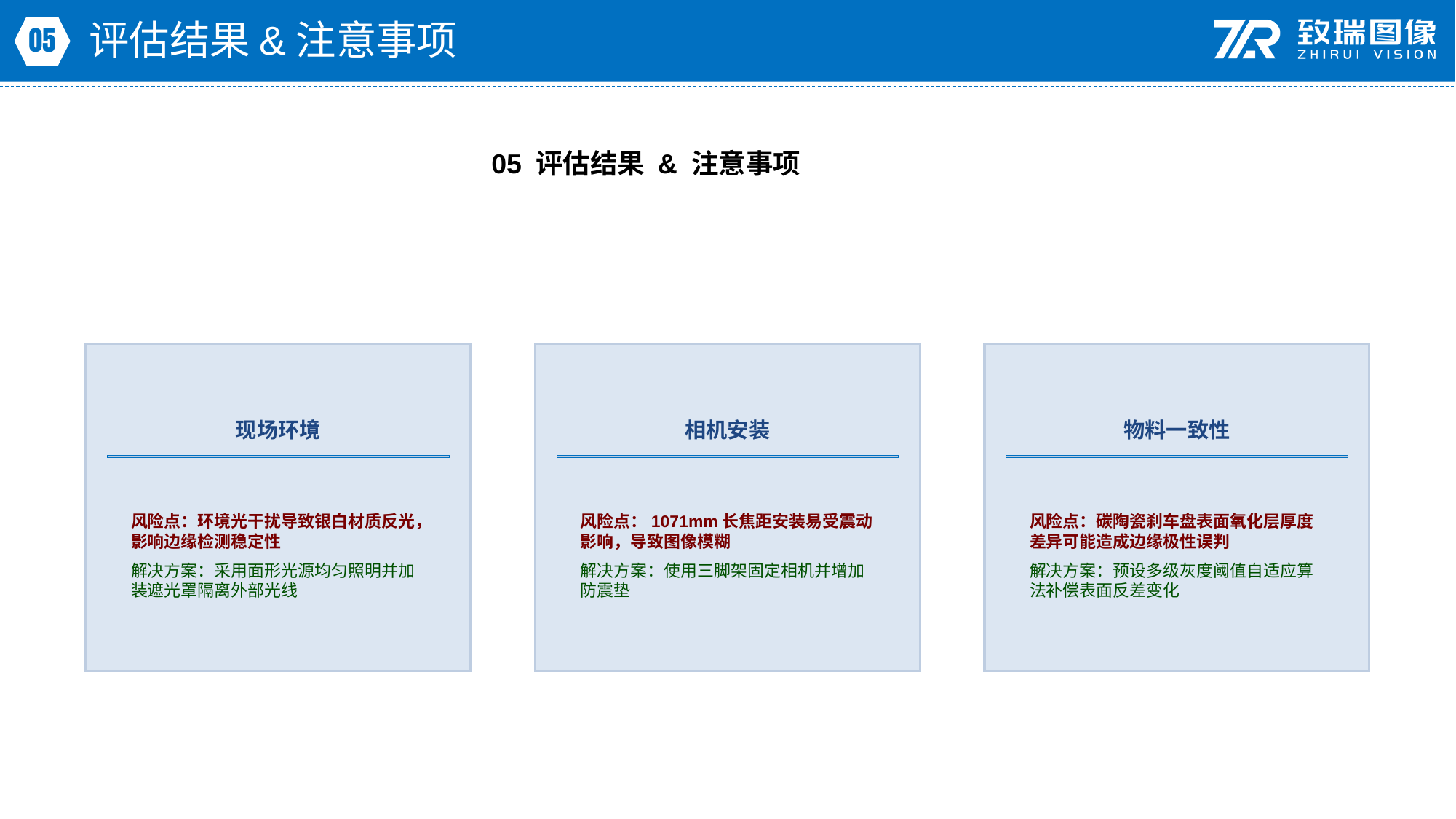

评估结果&注意事项
05

05 评估结果 & 注意事项

现场环境

相机安装

物料一致性

风险点：环境光干扰导致银白材质反光，影响边缘检测稳定性
解决方案：采用面形光源均匀照明并加装遮光罩隔离外部光线

风险点：1071mm长焦距安装易受震动影响，导致图像模糊
解决方案：使用三脚架固定相机并增加防震垫

风险点：碳陶瓷刹车盘表面氧化层厚度差异可能造成边缘极性误判
解决方案：预设多级灰度阈值自适应算法补偿表面反差变化